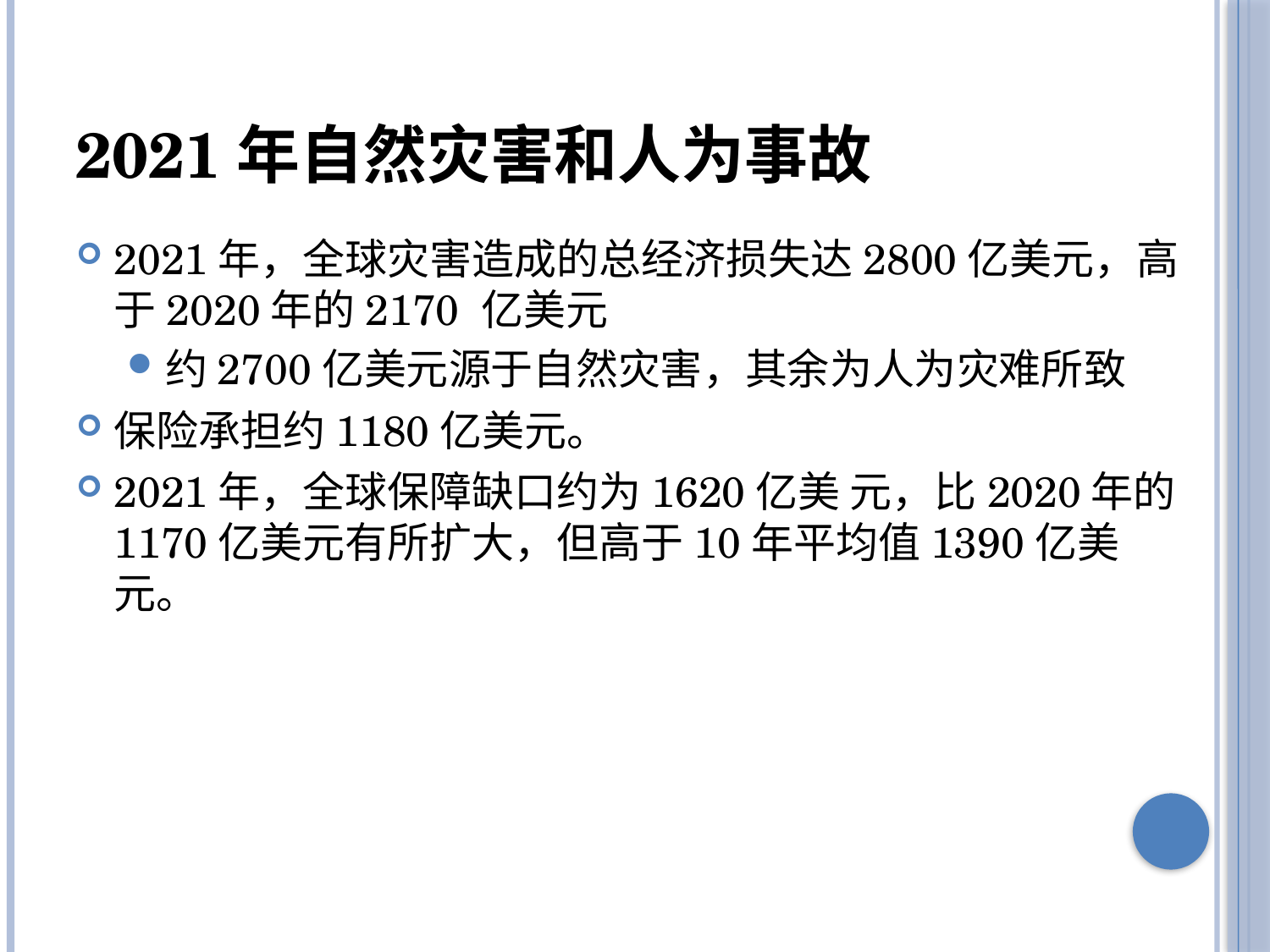

# 2021年自然灾害和人为事故
2021年，全球灾害造成的总经济损失达2800亿美元，高于2020年的2170 亿美元
约2700亿美元源于自然灾害，其余为人为灾难所致
保险承担约1180亿美元。
2021年，全球保障缺口约为1620亿美 元，比2020年的1170亿美元有所扩大，但高于10年平均值1390亿美元。